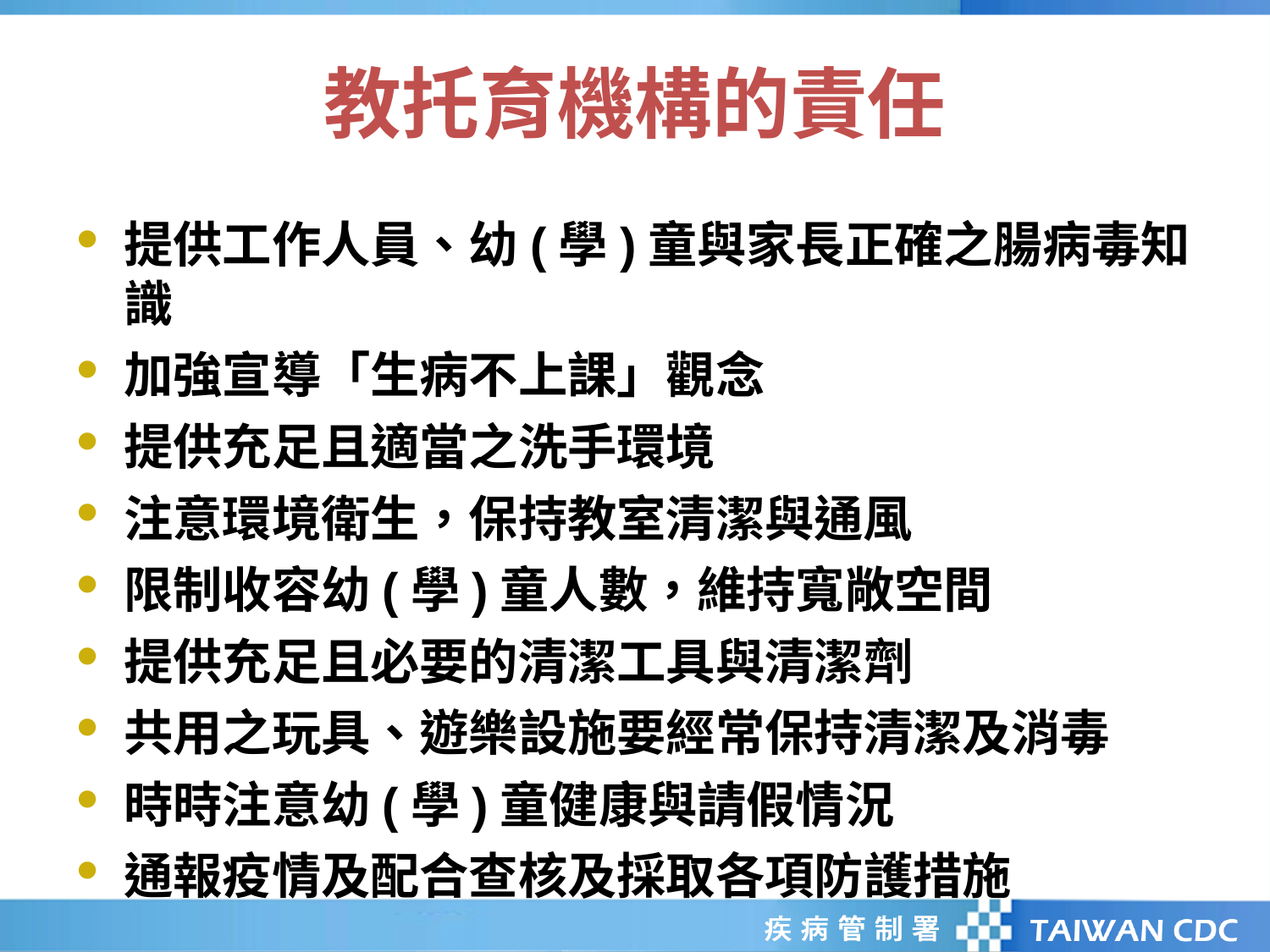

# 教托育機構的責任
提供工作人員、幼(學)童與家長正確之腸病毒知識
加強宣導「生病不上課」觀念
提供充足且適當之洗手環境
注意環境衛生，保持教室清潔與通風
限制收容幼(學)童人數，維持寬敞空間
提供充足且必要的清潔工具與清潔劑
共用之玩具、遊樂設施要經常保持清潔及消毒
時時注意幼(學)童健康與請假情況
通報疫情及配合查核及採取各項防護措施